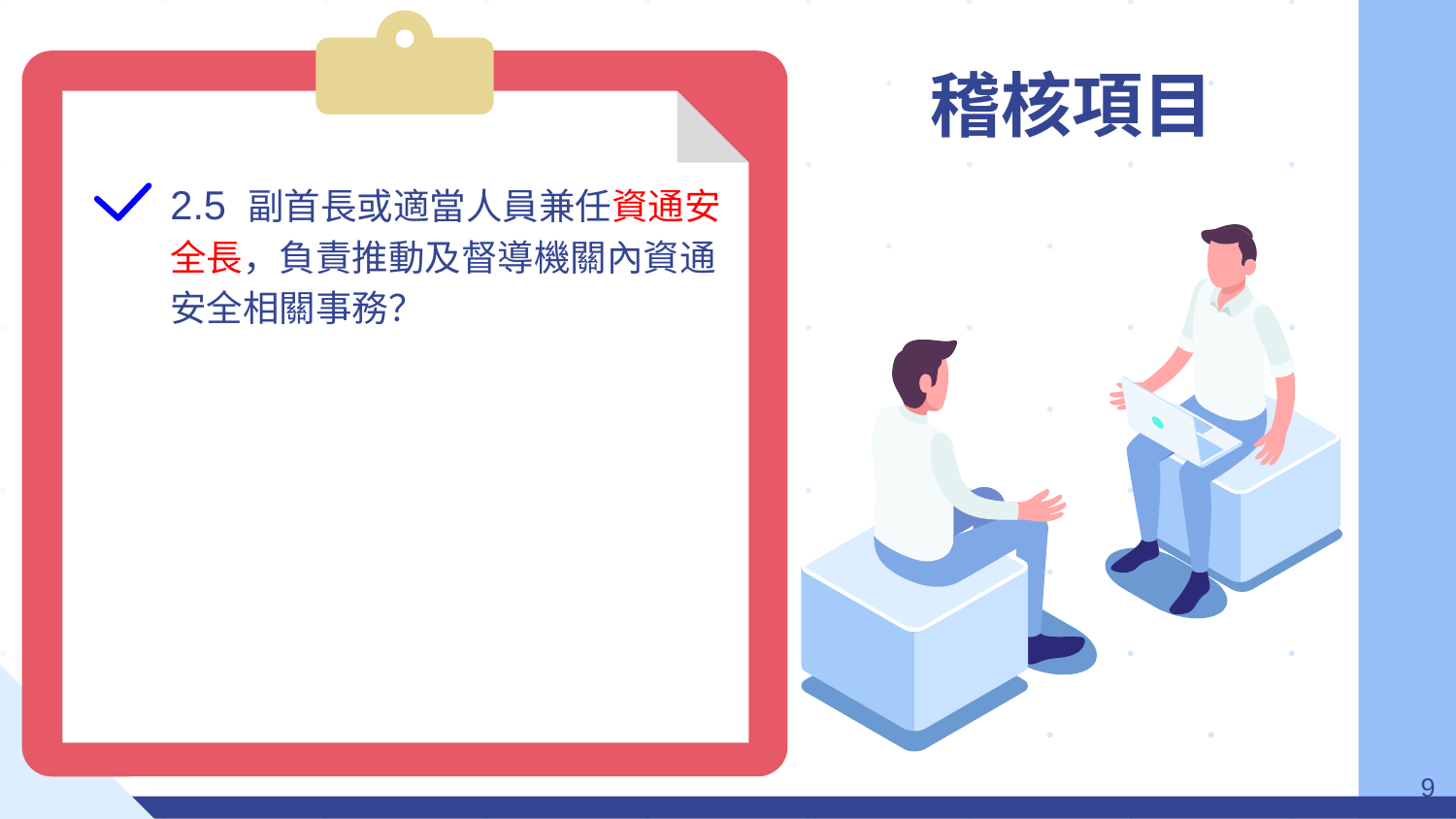

# 稽核項目
2.5 副首長或適當人員兼任資通安
全長，負責推動及督導機關內資通
安全相關事務？

9